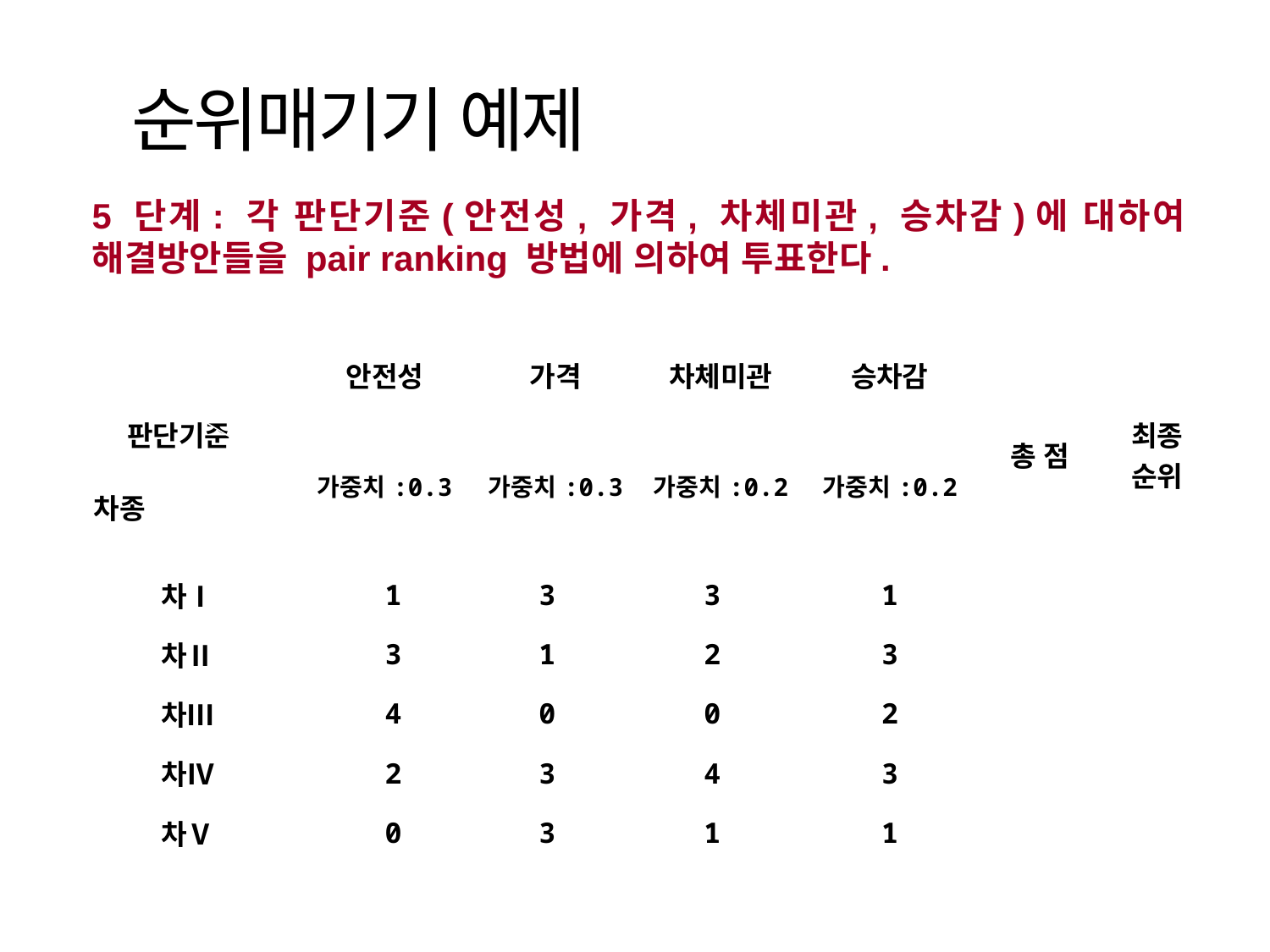

# 순위매기기 예제
5 단계: 각 판단기준(안전성, 가격, 차체미관, 승차감)에 대하여 해결방안들을 pair ranking 방법에 의하여 투표한다.
| 판단기준 차종 | 안전성 | 가격 | 차체미관 | 승차감 | 총 점 | 최종 순위 |
| --- | --- | --- | --- | --- | --- | --- |
|  | 가중치:0.3 | 가중치:0.3 | 가중치:0.2 | 가중치:0.2 |  |  |
| 차Ⅰ | 1 | 3 | 3 | 1 |  |  |
| 차Ⅱ | 3 | 1 | 2 | 3 |  |  |
| 차Ⅲ | 4 | 0 | 0 | 2 |  |  |
| 차Ⅳ | 2 | 3 | 4 | 3 |  |  |
| 차Ⅴ | 0 | 3 | 1 | 1 |  |  |